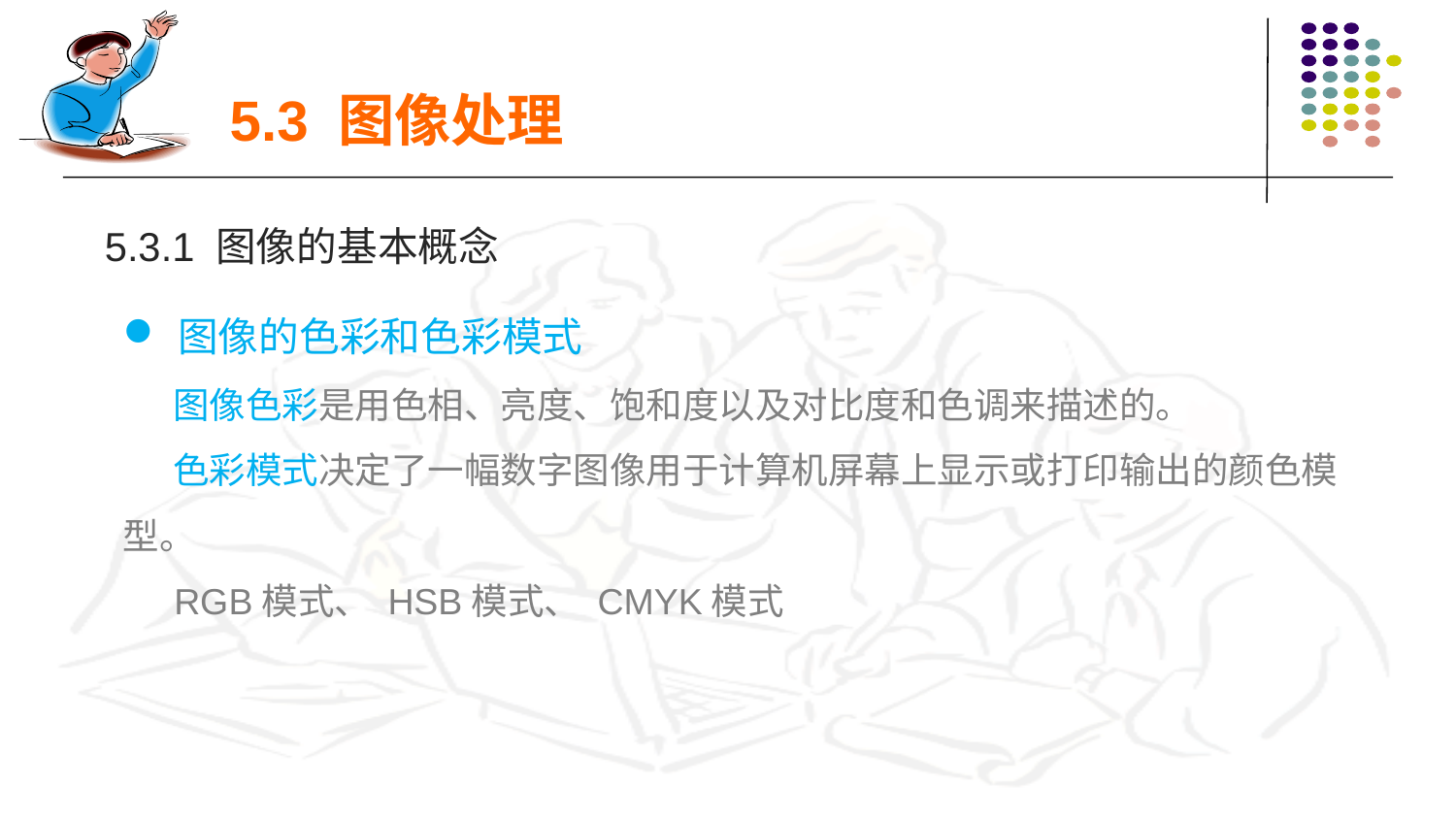

5.3 图像处理
5.3.1 图像的基本概念
图像的色彩和色彩模式
     图像色彩是用色相、亮度、饱和度以及对比度和色调来描述的。
     色彩模式决定了一幅数字图像用于计算机屏幕上显示或打印输出的颜色模型。
     RGB模式、 HSB模式、 CMYK模式